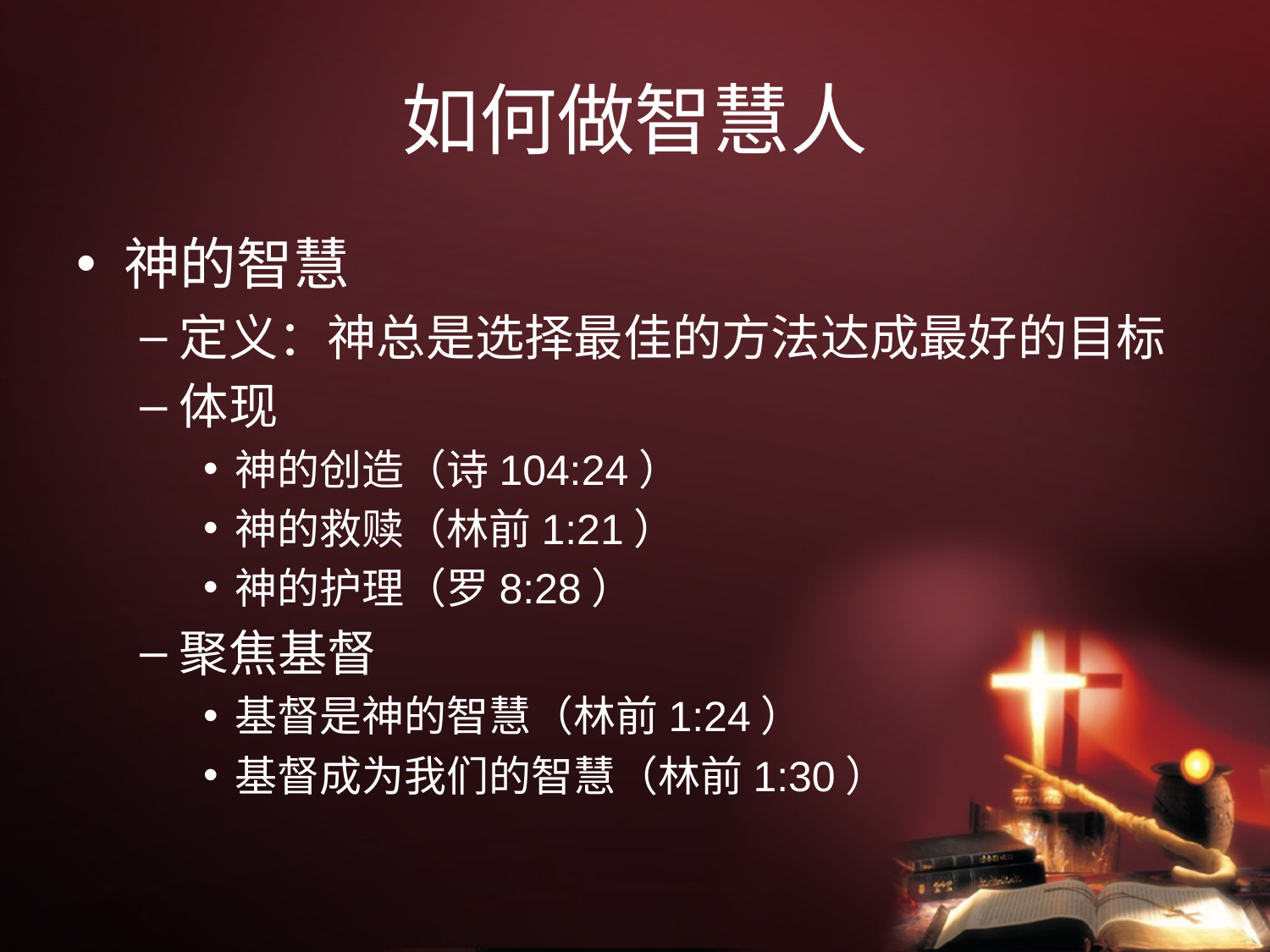

# 如何做智慧人
神的智慧
定义：神总是选择最佳的方法达成最好的目标
体现
神的创造（诗104:24）
神的救赎（林前1:21）
神的护理（罗8:28）
聚焦基督
基督是神的智慧（林前1:24）
基督成为我们的智慧（林前1:30）